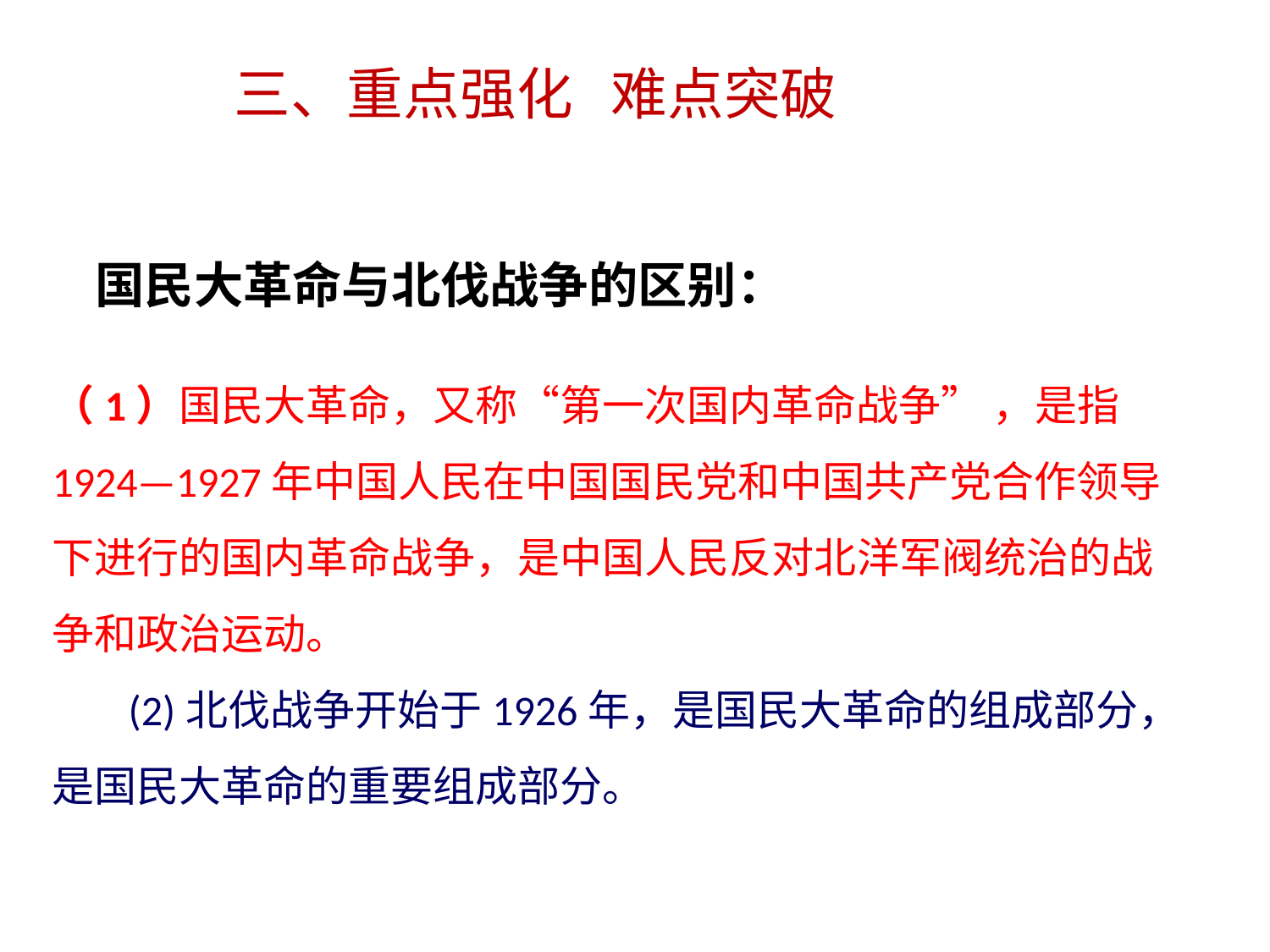

三、重点强化   难点突破
         国民大革命与北伐战争的区别：
（1）国民大革命，又称“第一次国内革命战争” ，是指1924—1927年中国人民在中国国民党和中国共产党合作领导下进行的国内革命战争，是中国人民反对北洋军阀统治的战争和政治运动。
        (2)北伐战争开始于1926年，是国民大革命的组成部分，是国民大革命的重要组成部分。